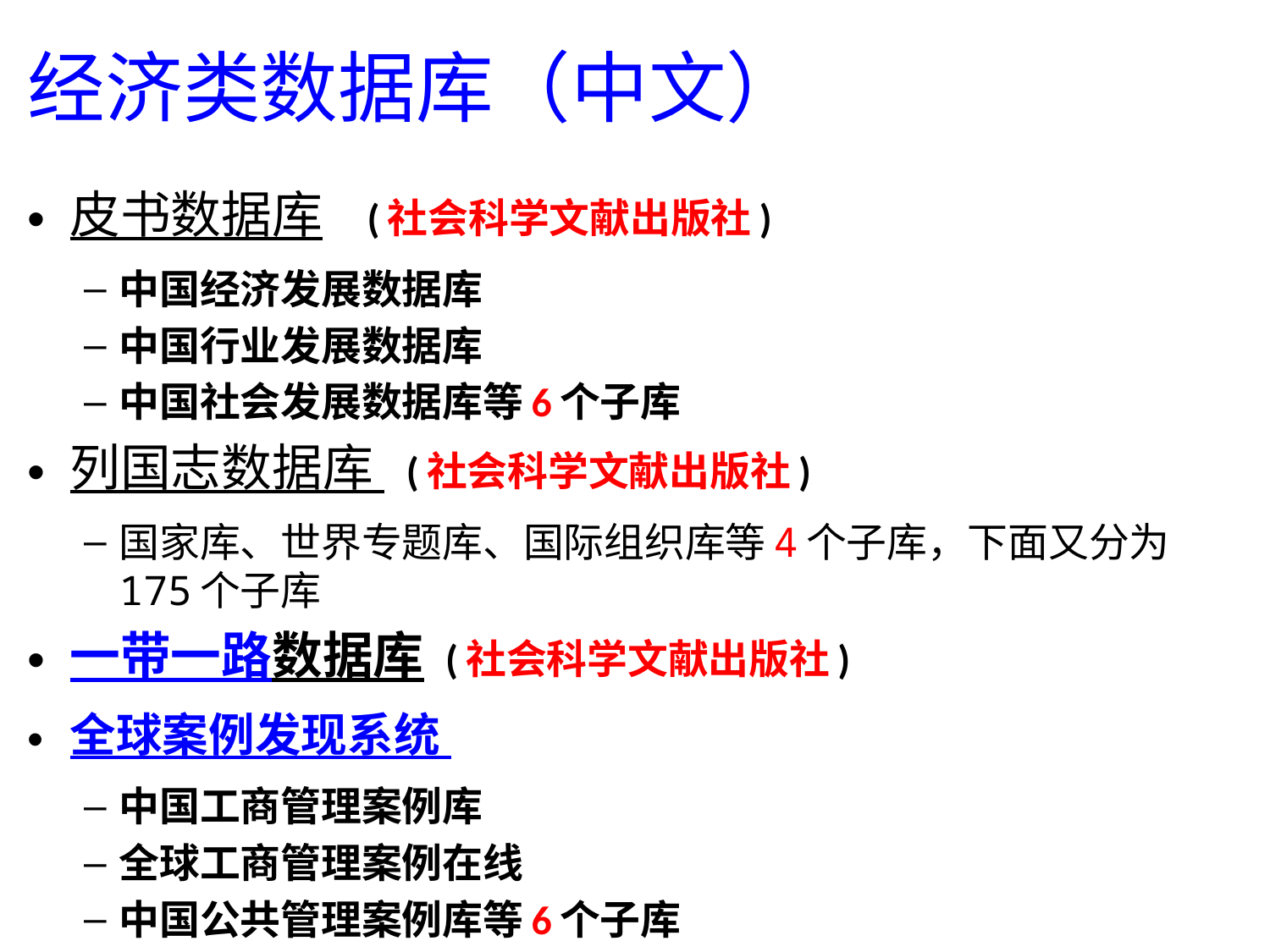

# 经济类数据库（中文）
皮书数据库   (社会科学文献出版社)
中国经济发展数据库
中国行业发展数据库
中国社会发展数据库等6个子库
列国志数据库  (社会科学文献出版社)
国家库、世界专题库、国际组织库等4个子库，下面又分为175个子库
一带一路数据库 (社会科学文献出版社)
全球案例发现系统
中国工商管理案例库
全球工商管理案例在线
中国公共管理案例库等6个子库